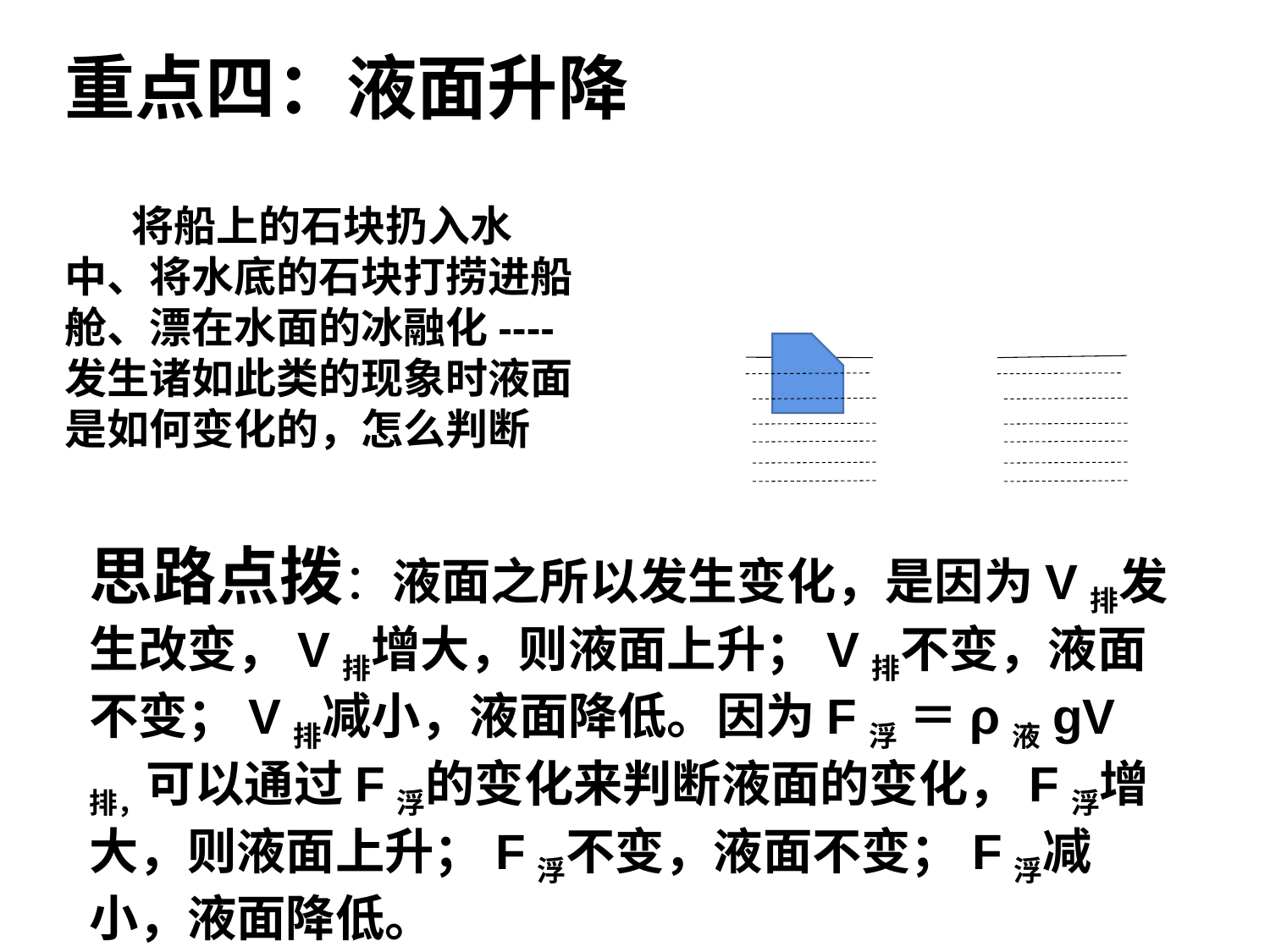

重点四：液面升降
      将船上的石块扔入水中、将水底的石块打捞进船舱、漂在水面的冰融化----发生诸如此类的现象时液面是如何变化的，怎么判断

思路点拨：液面之所以发生变化，是因为V排发生改变，V排增大，则液面上升；V排不变，液面不变；V排减小，液面降低。因为F浮 ＝ρ液gV排，可以通过F浮的变化来判断液面的变化，F浮增大，则液面上升；F浮不变，液面不变；F浮减小，液面降低。